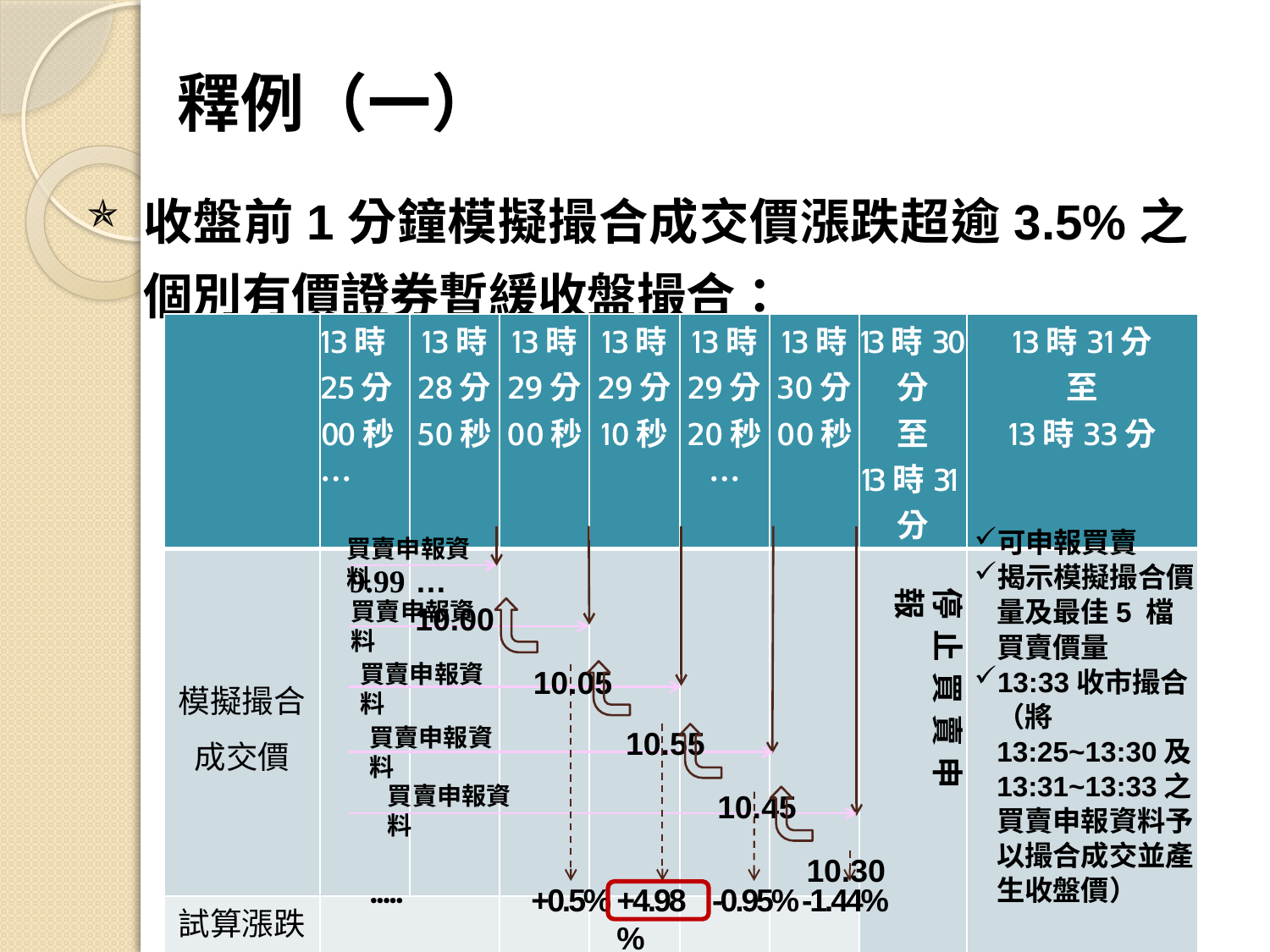

# 釋例（一）
收盤前1分鐘模擬撮合成交價漲跌超逾3.5%之個別有價證券暫緩收盤撮合：
|  | 13時 25分 00秒 … | 13時 28分 50秒 | 13時 29分 00秒 | 13時 29分 10秒 | 13時 29分 20秒… | 13時 30分 00秒 | 13時30分 至 13時31分 | 13時31分 至 13時33分 |
| --- | --- | --- | --- | --- | --- | --- | --- | --- |
| 模擬撮合 成交價 |  |  |  |  |  |  |  |  |
| 試算漲跌幅 |  |  |  |  |  |  |  |  |
可申報買賣
揭示模擬撮合價量及最佳5 檔買賣價量
13:33收市撮合（將13:25~13:30及13:31~13:33之買賣申報資料予以撮合成交並產生收盤價）
買賣申報資料
…  10.00
9.99
停止買賣申報
買賣申報資料

  10.05
買賣申報資料

  10.55
買賣申報資料

  10.45
買賣申報資料

  10.30
‧‧‧‧‧
+0.5%
+4.98%
-0.95%
-1.44%

9